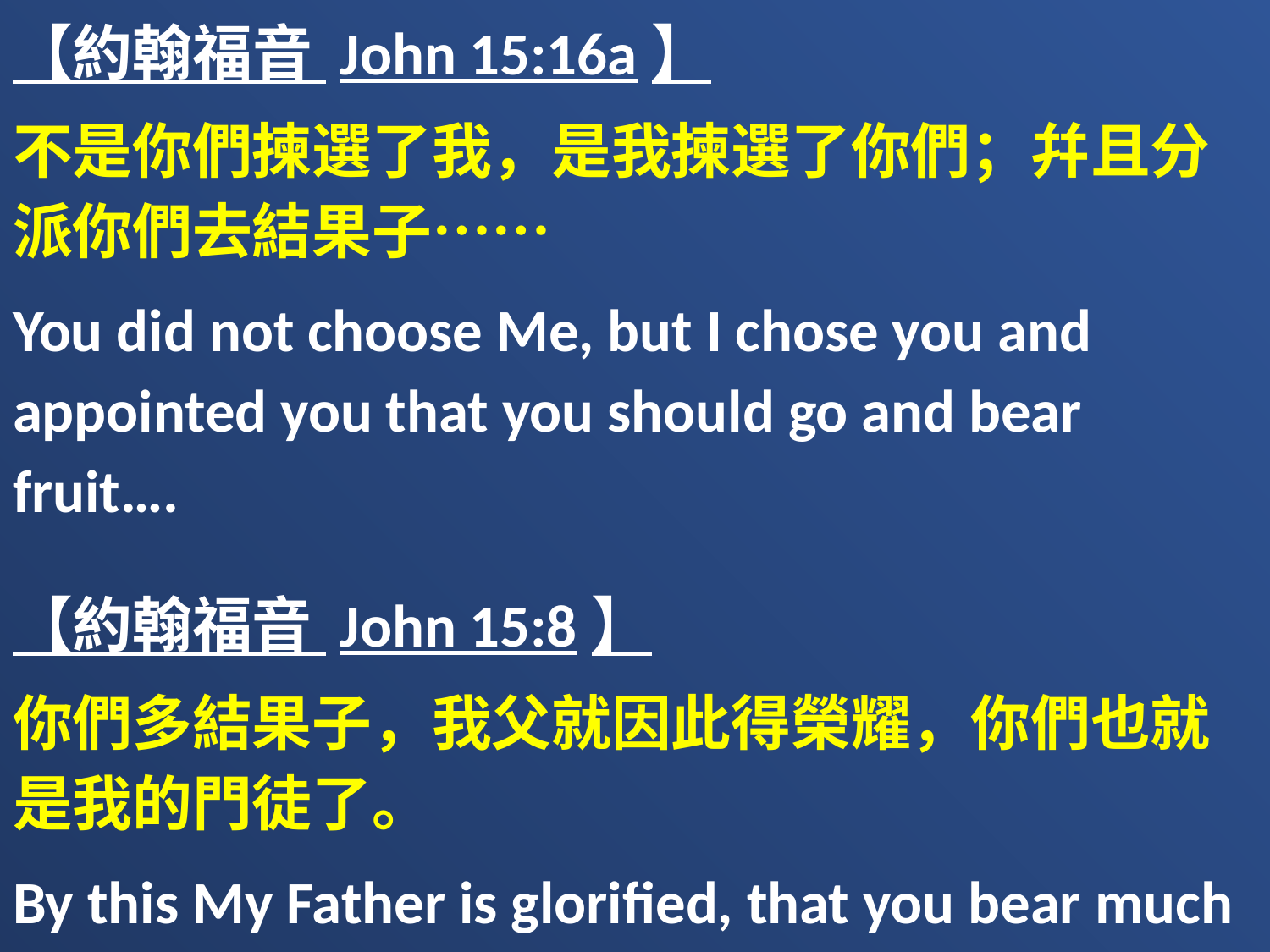

【約翰福音 John 15:16a】
不是你們揀選了我，是我揀選了你們；幷且分派你們去結果子……
You did not choose Me, but I chose you and appointed you that you should go and bear fruit….

【約翰福音 John 15:8】
你們多結果子，我父就因此得榮耀，你們也就是我的門徒了。
By this My Father is glorified, that you bear much fruit; so you will be My disciples.